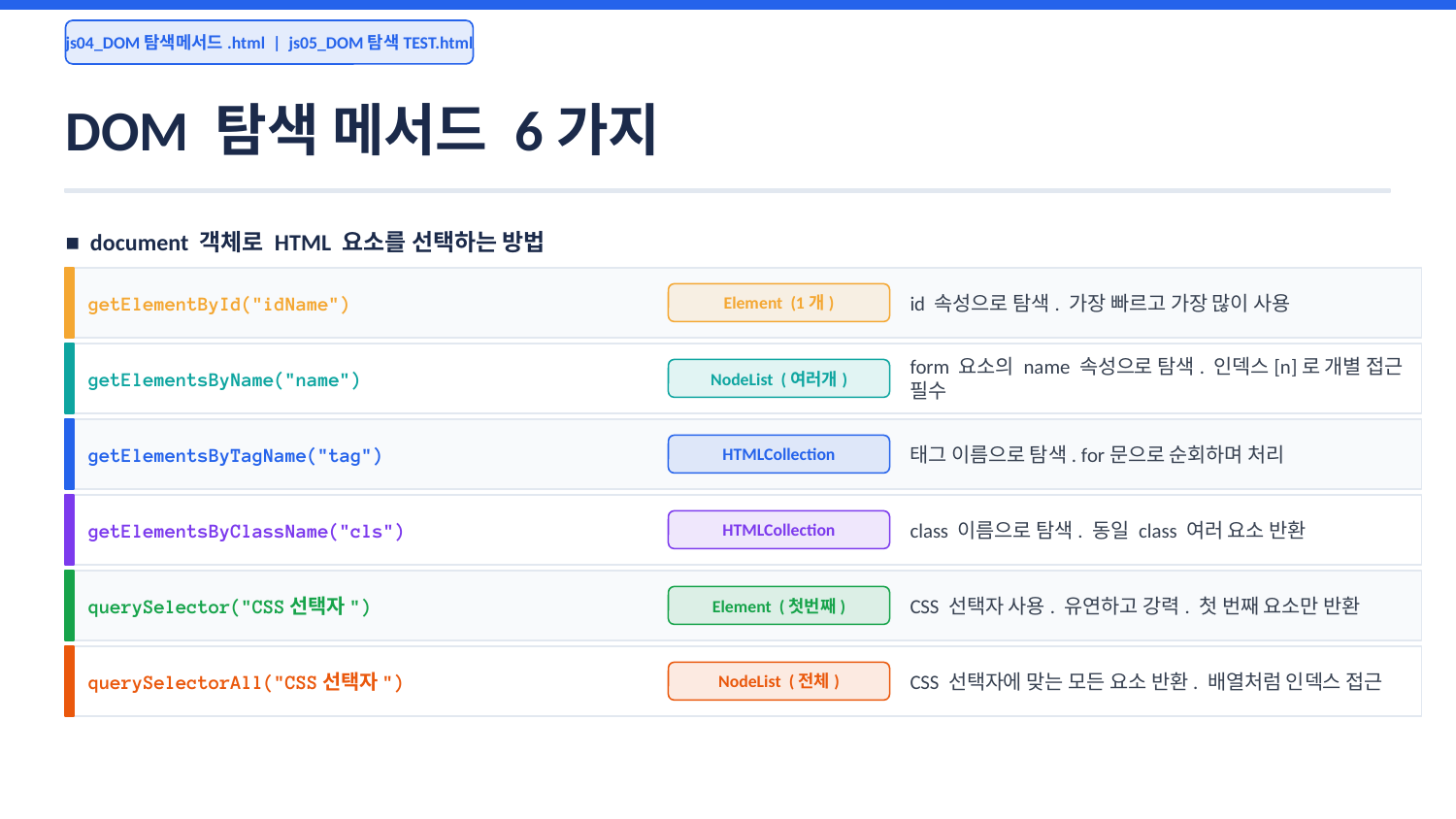

js04_DOM탐색메서드.html  |  js05_DOM탐색TEST.html
DOM 탐색 메서드 6가지

■  document 객체로 HTML 요소를 선택하는 방법

getElementById("idName")
id 속성으로 탐색. 가장 빠르고 가장 많이 사용

Element  (1개)

getElementsByName("name")
form 요소의 name 속성으로 탐색. 인덱스[n]로 개별 접근 필수

NodeList  (여러개)

getElementsByTagName("tag")
태그 이름으로 탐색. for문으로 순회하며 처리

HTMLCollection

getElementsByClassName("cls")
class 이름으로 탐색. 동일 class 여러 요소 반환

HTMLCollection

querySelector("CSS선택자")
CSS 선택자 사용. 유연하고 강력. 첫 번째 요소만 반환

Element  (첫번째)

querySelectorAll("CSS선택자")
CSS 선택자에 맞는 모든 요소 반환. 배열처럼 인덱스 접근

NodeList  (전체)